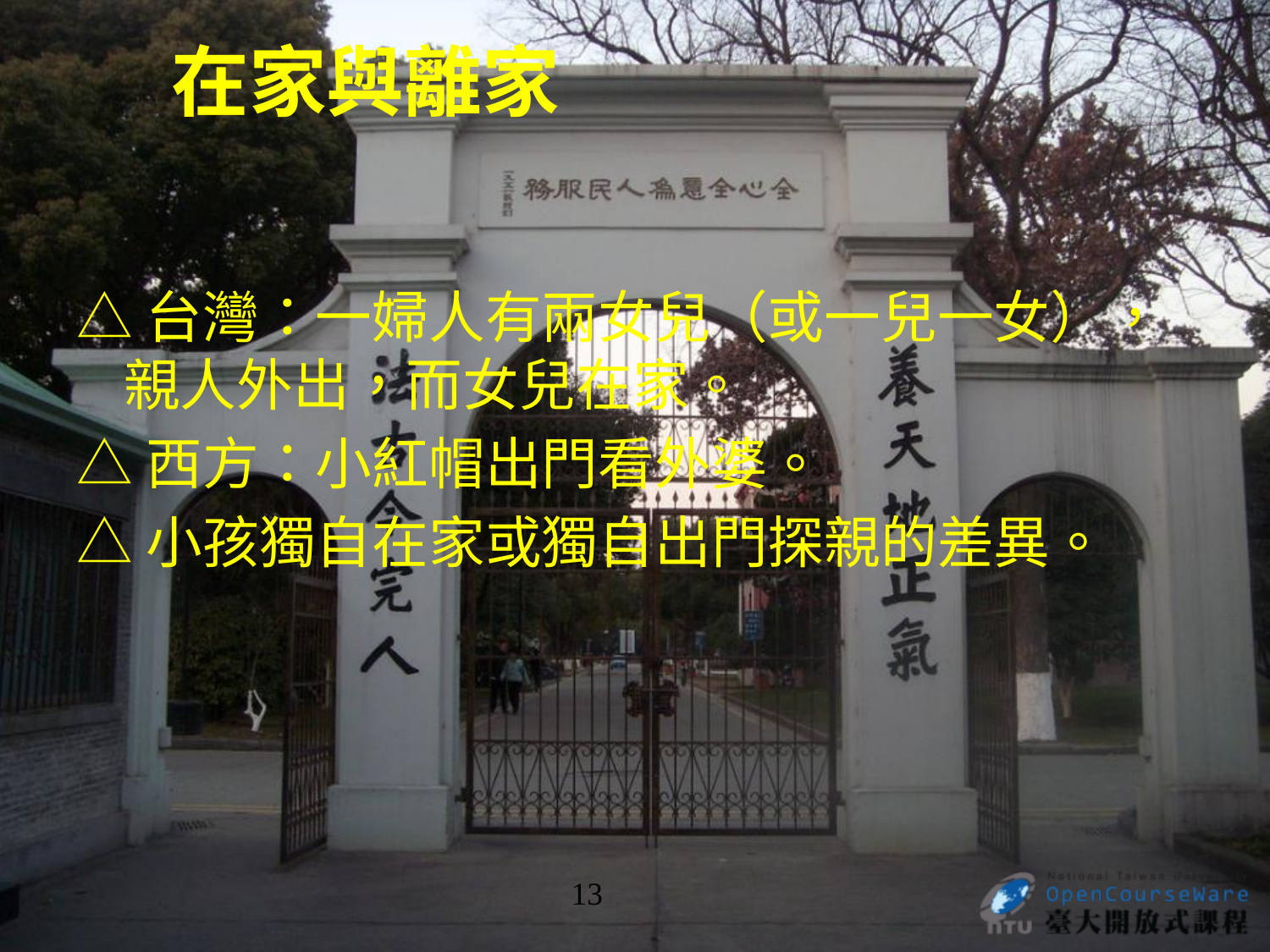

# 在家與離家
△台灣：一婦人有兩女兒（或一兒一女），親人外出，而女兒在家。
△西方：小紅帽出門看外婆。
△小孩獨自在家或獨自出門探親的差異。

13